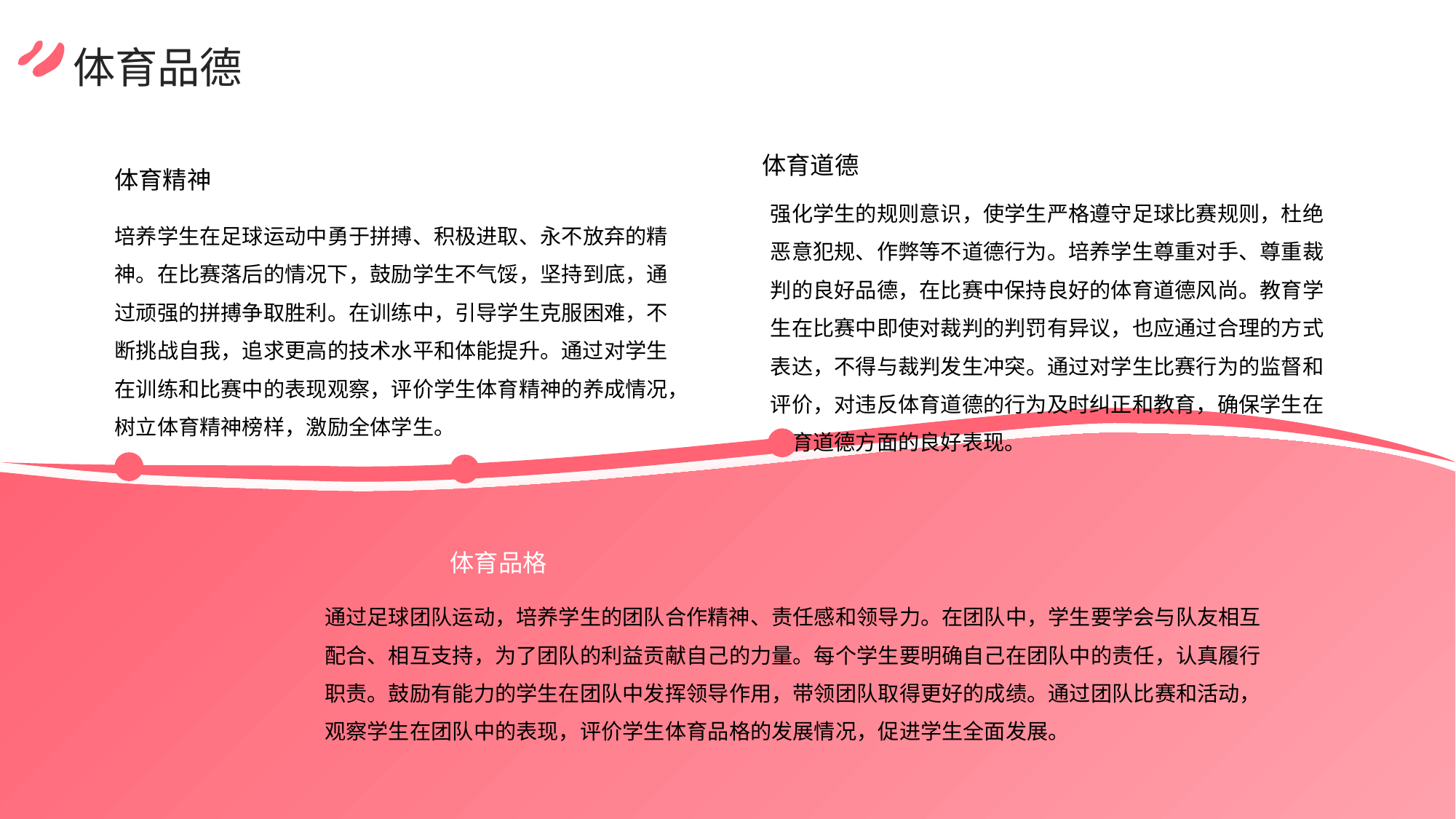

体育品德

体育道德
体育精神
强化学生的规则意识，使学生严格遵守足球比赛规则，杜绝恶意犯规、作弊等不道德行为。培养学生尊重对手、尊重裁判的良好品德，在比赛中保持良好的体育道德风尚。教育学生在比赛中即使对裁判的判罚有异议，也应通过合理的方式表达，不得与裁判发生冲突。通过对学生比赛行为的监督和评价，对违反体育道德的行为及时纠正和教育，确保学生在体育道德方面的良好表现。
培养学生在足球运动中勇于拼搏、积极进取、永不放弃的精神。在比赛落后的情况下，鼓励学生不气馁，坚持到底，通过顽强的拼搏争取胜利。在训练中，引导学生克服困难，不断挑战自我，追求更高的技术水平和体能提升。通过对学生在训练和比赛中的表现观察，评价学生体育精神的养成情况，树立体育精神榜样，激励全体学生。

体育品格
通过足球团队运动，培养学生的团队合作精神、责任感和领导力。在团队中，学生要学会与队友相互配合、相互支持，为了团队的利益贡献自己的力量。每个学生要明确自己在团队中的责任，认真履行职责。鼓励有能力的学生在团队中发挥领导作用，带领团队取得更好的成绩。通过团队比赛和活动，观察学生在团队中的表现，评价学生体育品格的发展情况，促进学生全面发展。